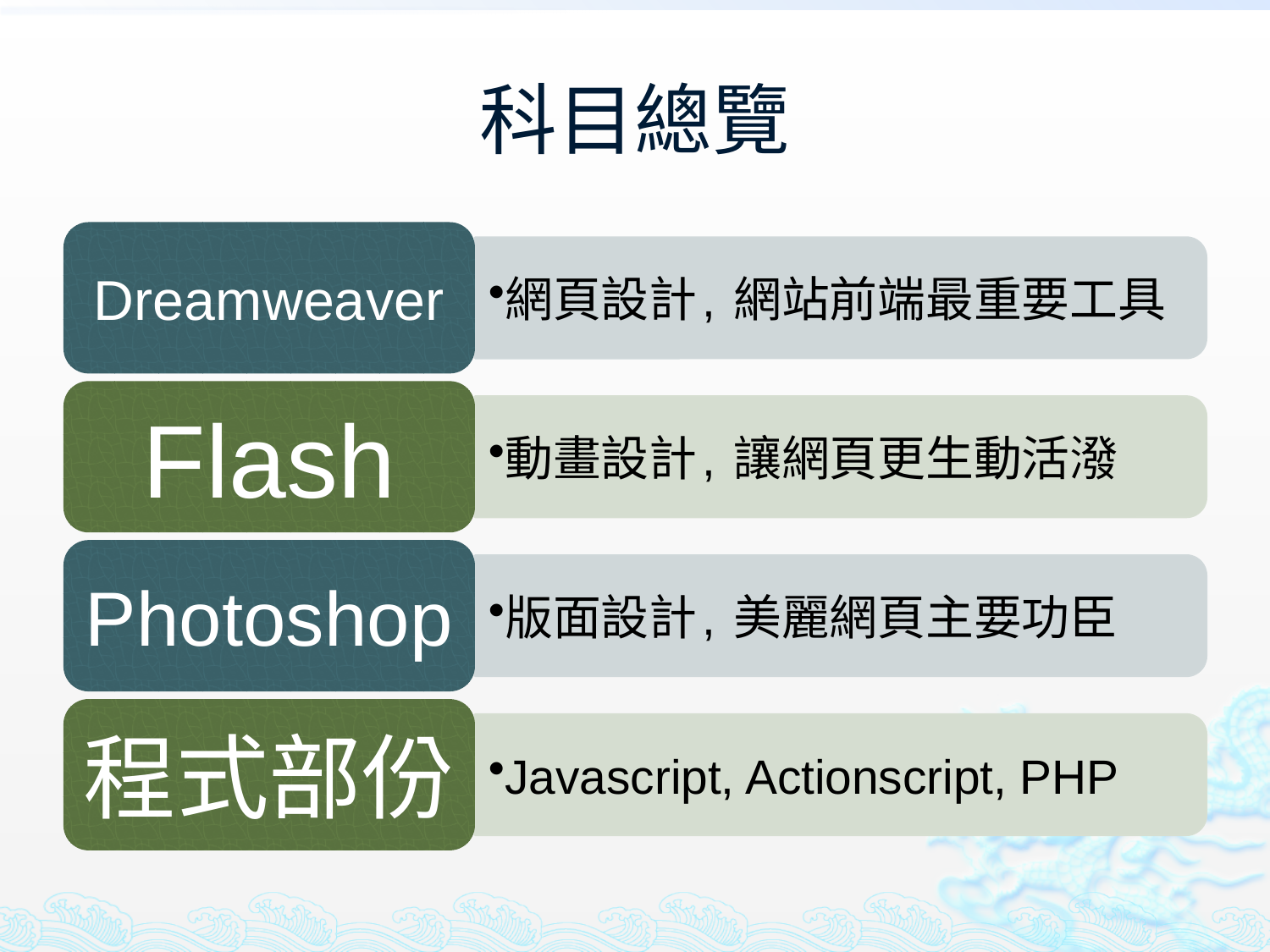

# 科目總覽
Dreamweaver
Flash
Photoshop
網頁設計, 網站前端最重要工具
動畫設計, 讓網頁更生動活潑
程式部份
版面設計, 美麗網頁主要功臣
Javascript, Actionscript, PHP